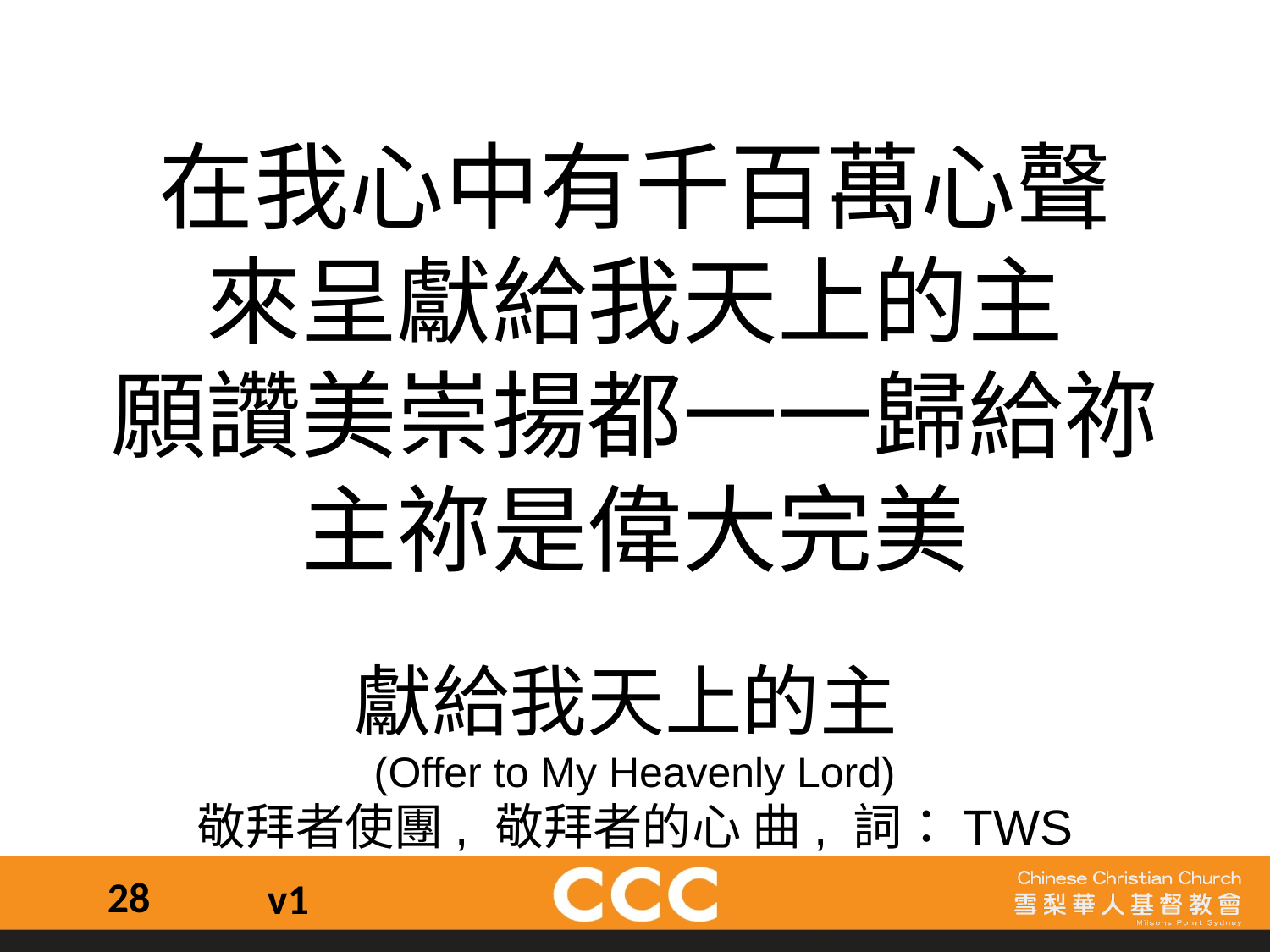

在我心中有千百萬心聲
來呈獻給我天上的主
願讚美崇揚都一一歸給祢
主祢是偉大完美
獻給我天上的主
(Offer to My Heavenly Lord)
敬拜者使團, 敬拜者的心 曲, 詞：TWS
28
v1